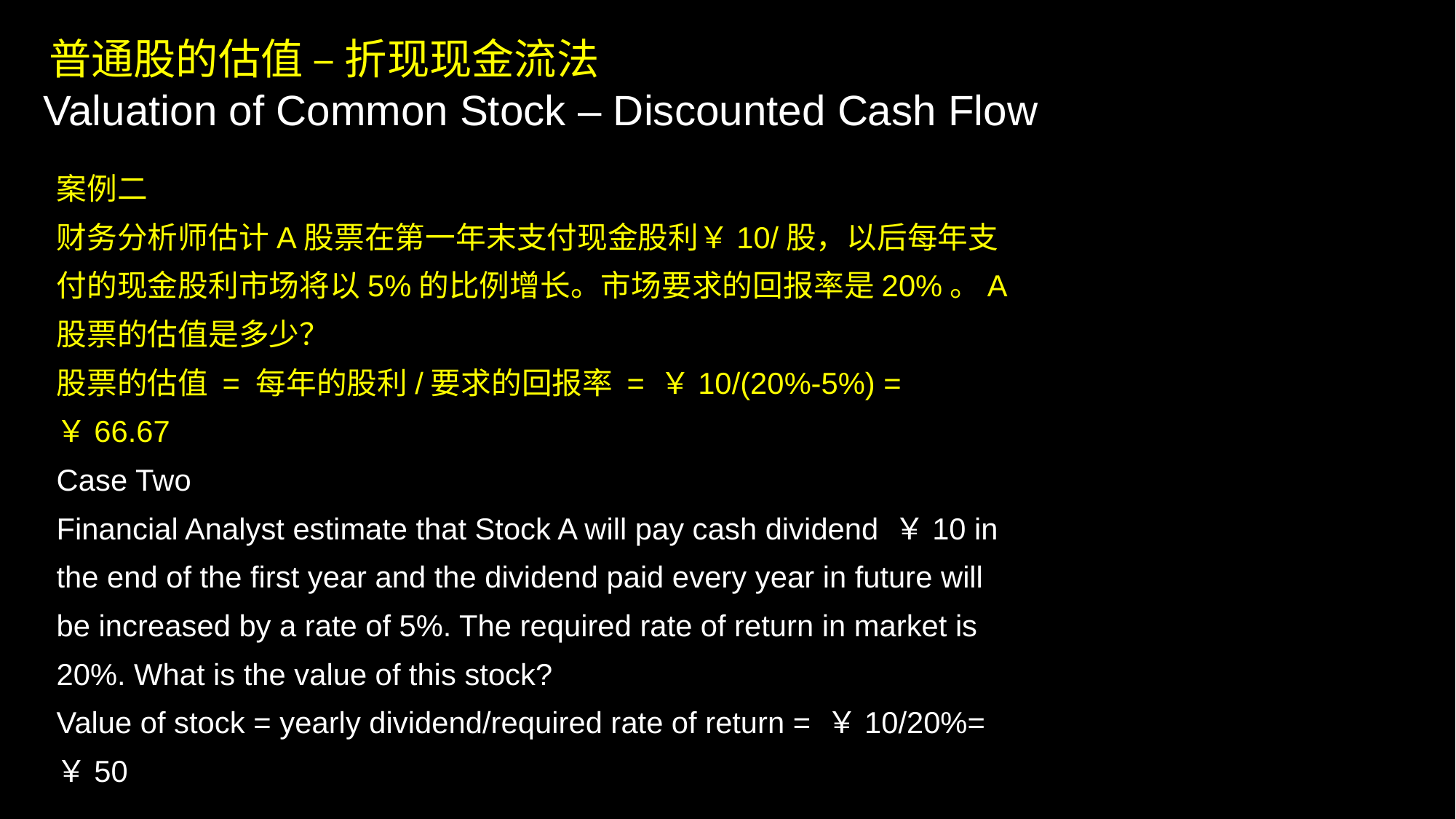

普通股的估值 – 折现现金流法
  Valuation of Common Stock – Discounted Cash Flow
案例二
财务分析师估计A股票在第一年末支付现金股利￥10/股，以后每年支付的现金股利市场将以5%的比例增长。市场要求的回报率是20%。A股票的估值是多少？
股票的估值 = 每年的股利/要求的回报率 = ￥10/(20%-5%) = ￥66.67
Case Two
Financial Analyst estimate that Stock A will pay cash dividend ￥10 in the end of the first year and the dividend paid every year in future will be increased by a rate of 5%. The required rate of return in market is 20%. What is the value of this stock?
Value of stock = yearly dividend/required rate of return = ￥10/20%=￥50